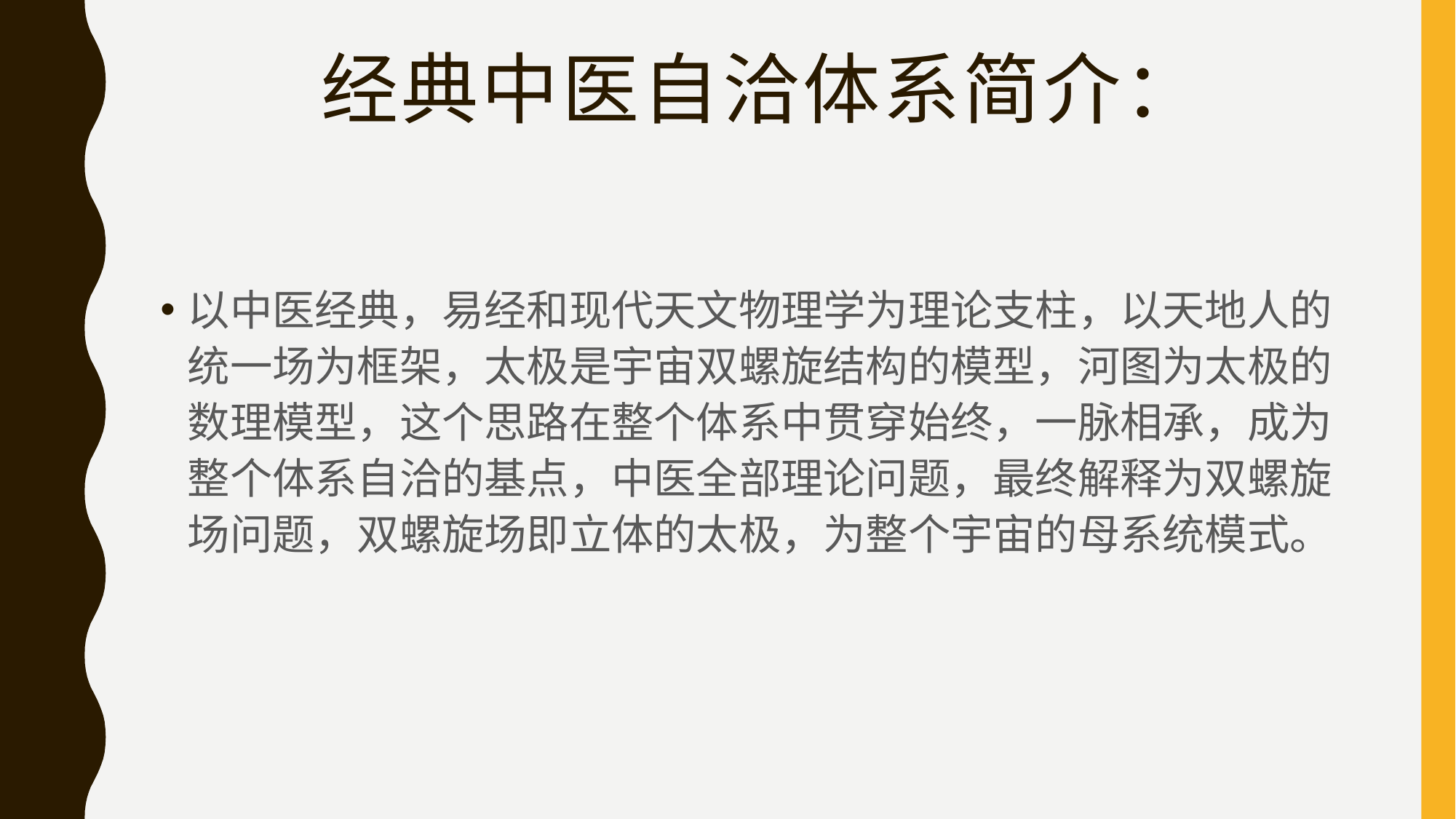

# 经典中医自洽体系简介：
以中医经典，易经和现代天文物理学为理论支柱，以天地人的统一场为框架，太极是宇宙双螺旋结构的模型，河图为太极的数理模型，这个思路在整个体系中贯穿始终，一脉相承，成为整个体系自洽的基点，中医全部理论问题，最终解释为双螺旋场问题，双螺旋场即立体的太极，为整个宇宙的母系统模式。